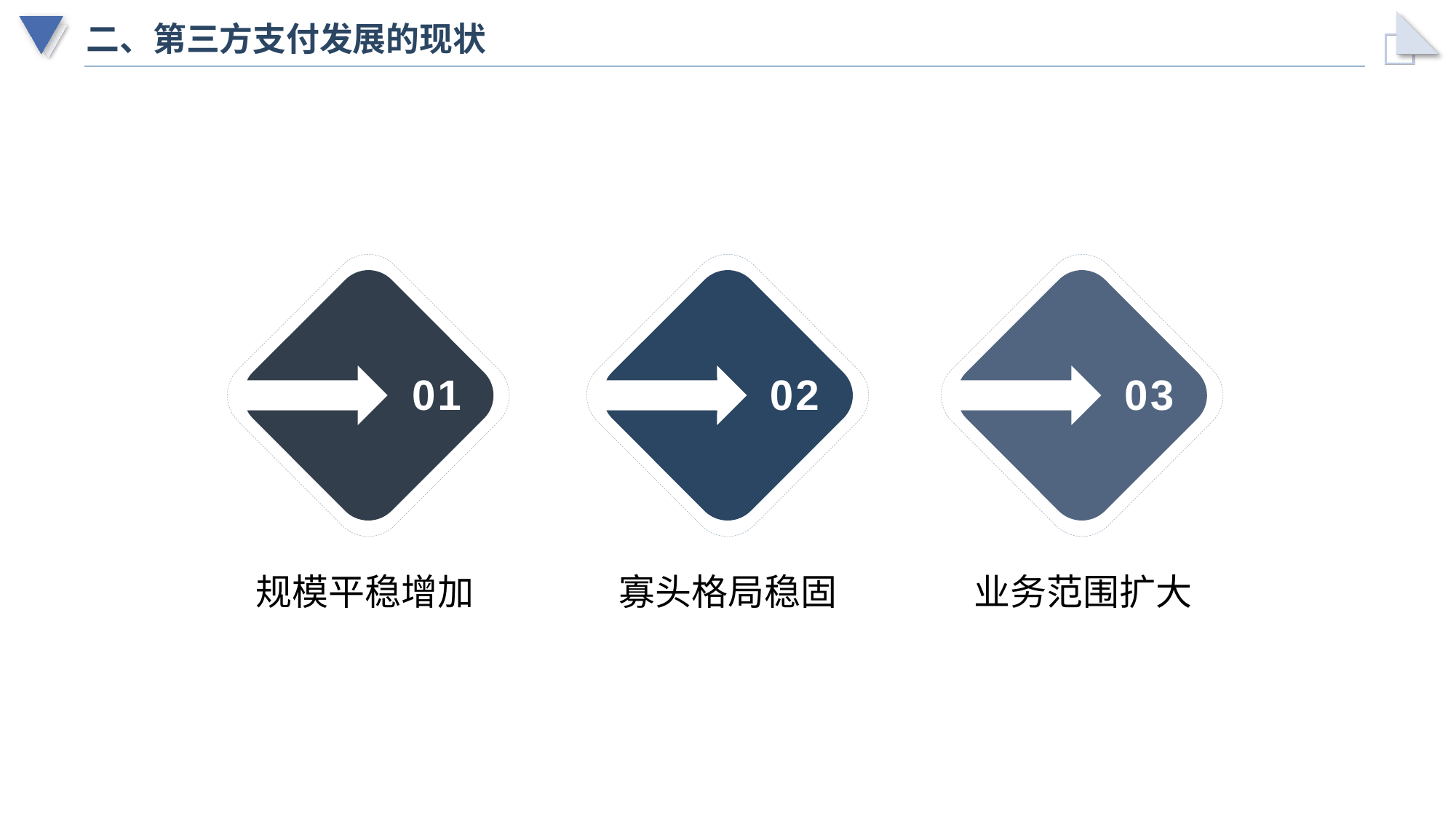

# 二、第三方支付发展的现状

01
02
03
规模平稳增加
寡头格局稳固
业务范围扩大